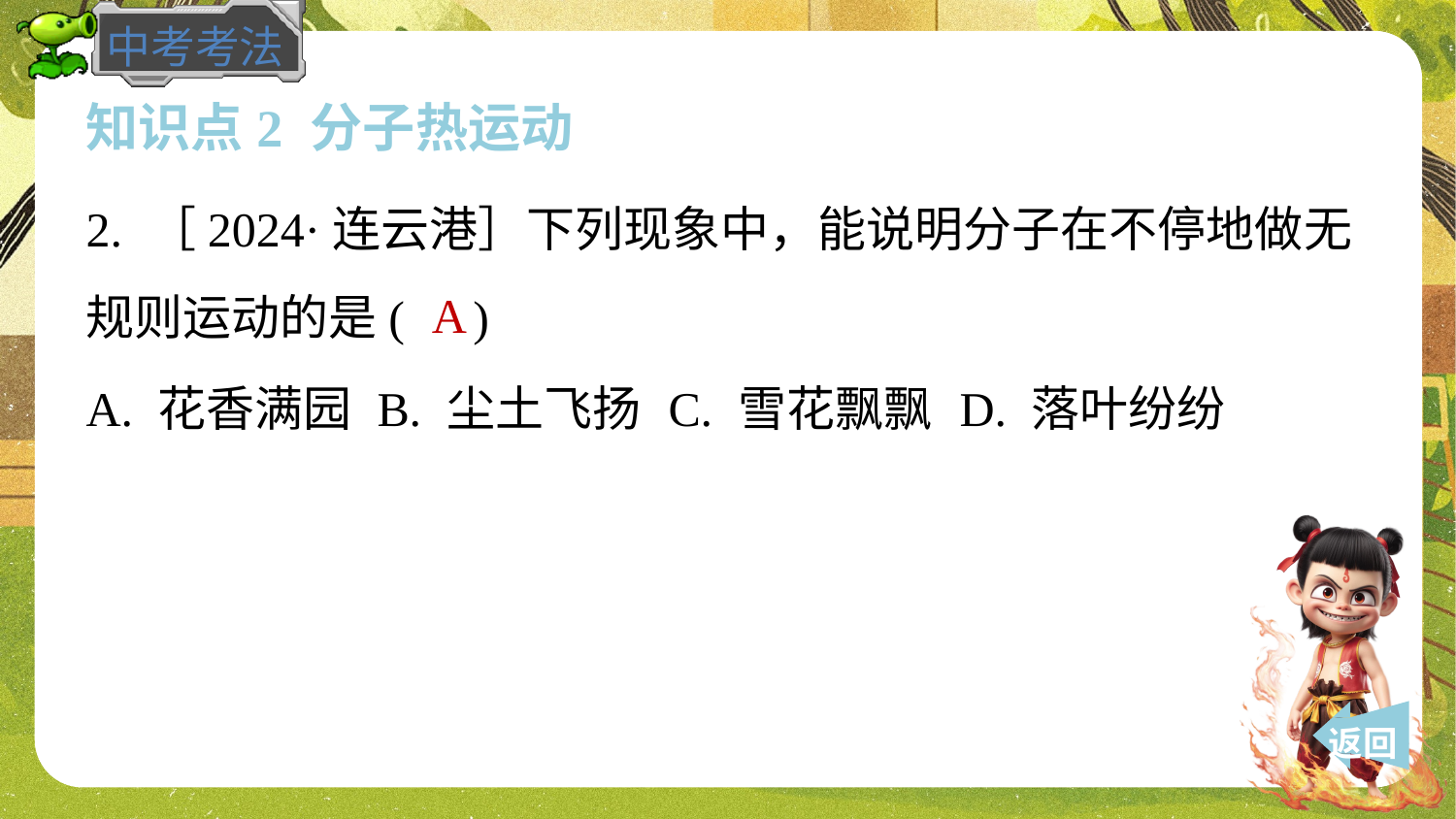

知识点2 分子热运动
2. ［2024·连云港］下列现象中，能说明分子在不停地做无
规则运动的是(     )
A
A. 花香满园	B. 尘土飞扬	C. 雪花飘飘	D. 落叶纷纷
 返回